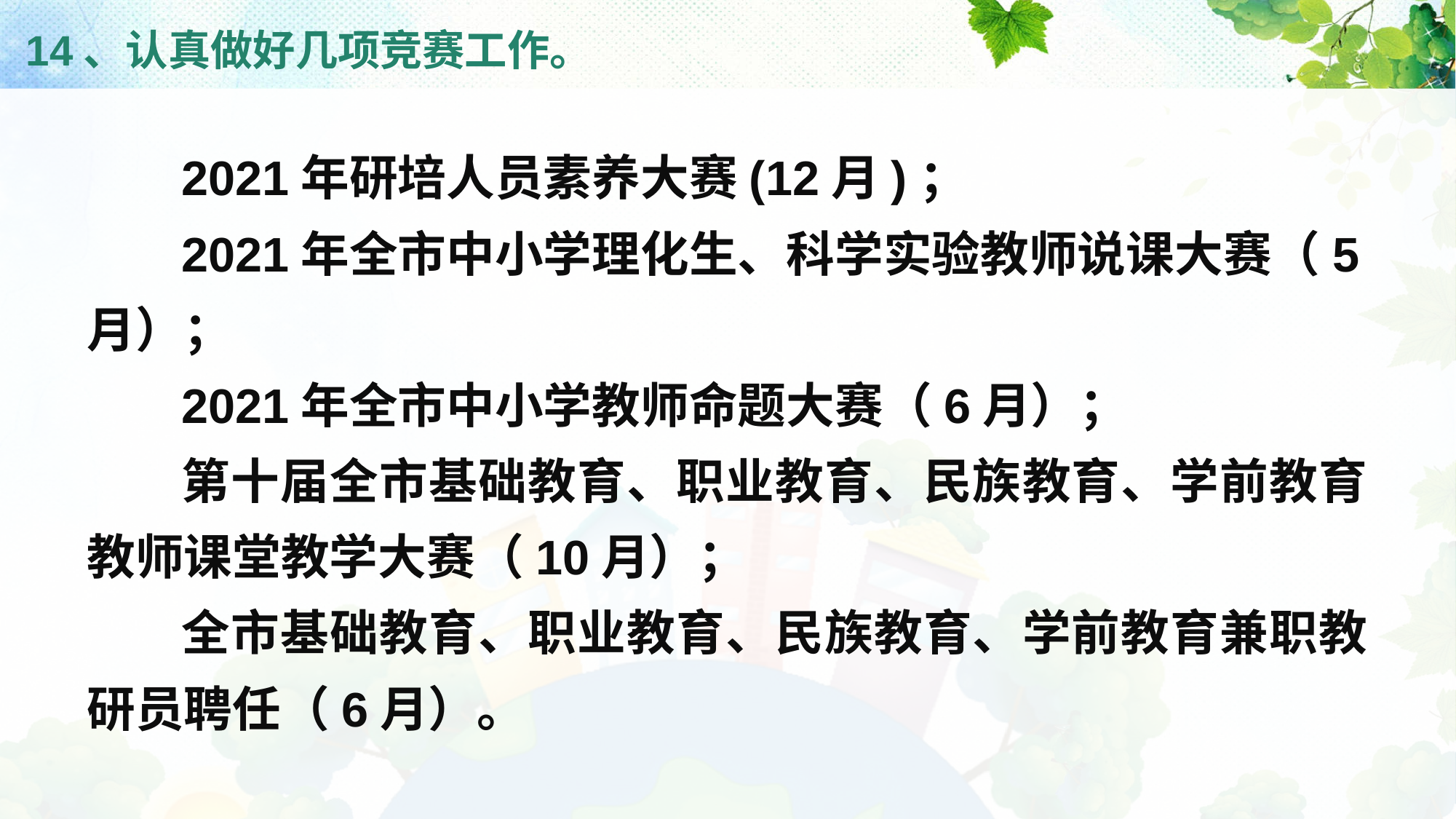

# 14、认真做好几项竞赛工作。
2021年研培人员素养大赛(12月)；
2021年全市中小学理化生、科学实验教师说课大赛（5月）；
2021年全市中小学教师命题大赛（6月）；
第十届全市基础教育、职业教育、民族教育、学前教育教师课堂教学大赛（10月）；
全市基础教育、职业教育、民族教育、学前教育兼职教研员聘任（6月）。